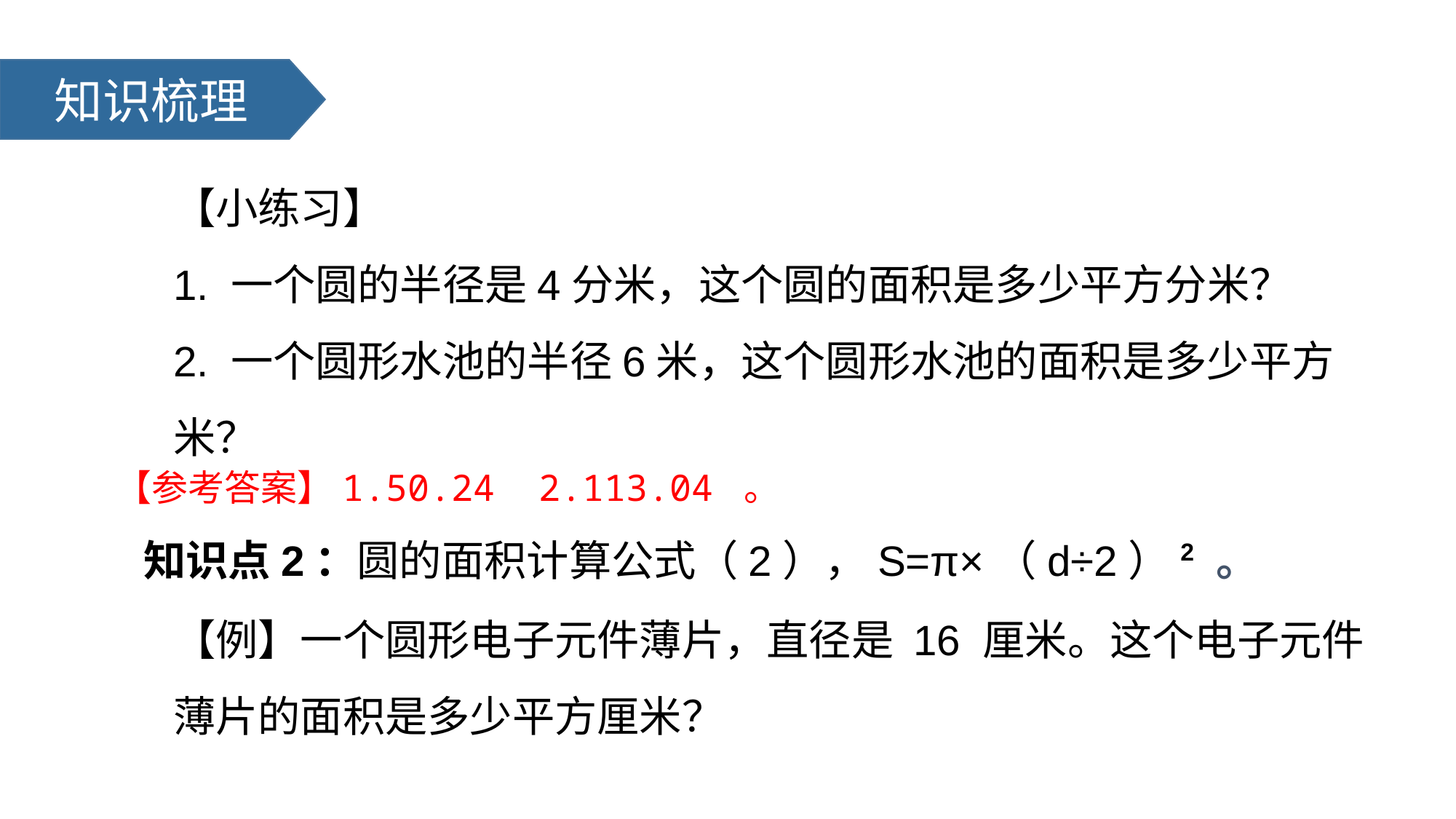

知识梳理
【小练习】
1. 一个圆的半径是4分米，这个圆的面积是多少平方分米？
2. 一个圆形水池的半径6米，这个圆形水池的面积是多少平方米？
【参考答案】1.50.24  2.113.04 。
知识点2：圆的面积计算公式（2），S=π×（d÷2）2 。
【例】一个圆形电子元件薄片，直径是 16 厘米。这个电子元件薄片的面积是多少平方厘米？